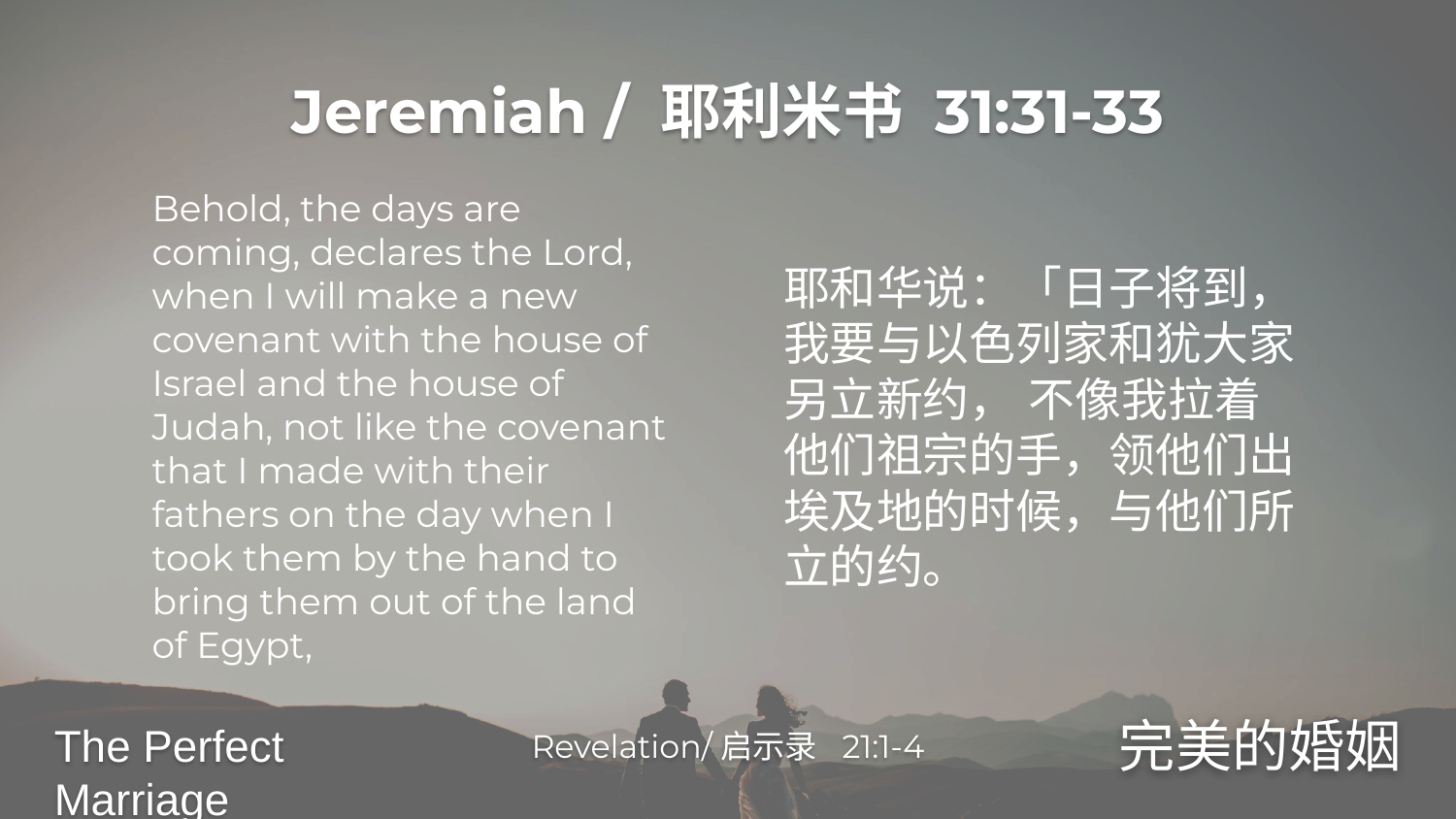

Jeremiah / 耶利米书 31:31-33
Behold, the days are coming, declares the Lord, when I will make a new covenant with the house of Israel and the house of Judah, not like the covenant that I made with their fathers on the day when I took them by the hand to bring them out of the land of Egypt,
耶和华说：「日子将到，我要与以色列家和犹大家另立新约， 不像我拉着他们祖宗的手，领他们出埃及地的时候，与他们所立的约。